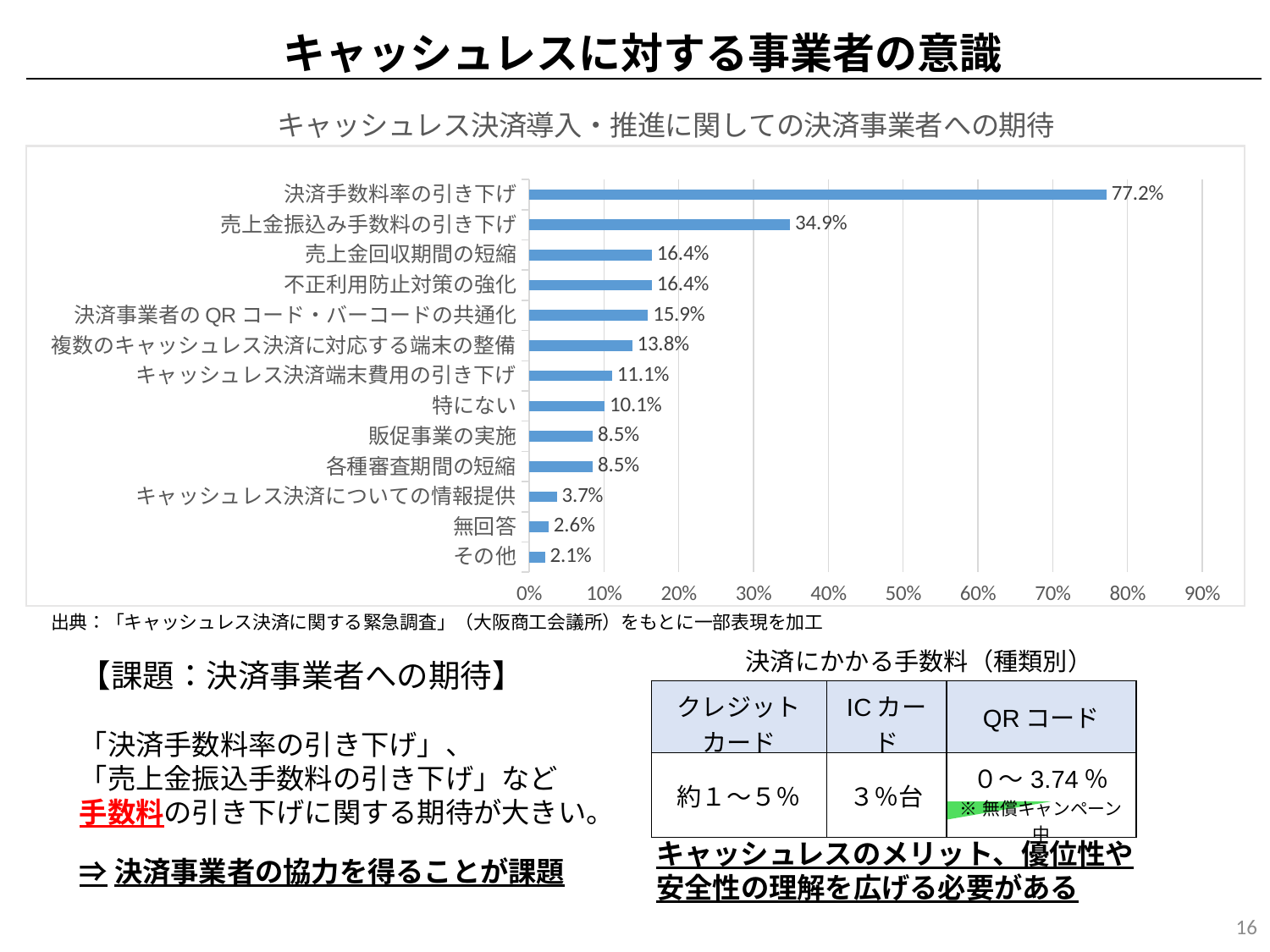

キャッシュレスに対する事業者の意識

### Chart: キャッシュレス決済導入・推進に関しての決済事業者への期待

| Category | 列1 |
|---|---|
| その他 | 0.021 |
| 無回答 | 0.026 |
| キャッシュレス決済についての情報提供 | 0.037 |
| 各種審査期間の短縮 | 0.085 |
| 販促事業の実施 | 0.085 |
| 特にない | 0.101 |
| キャッシュレス決済端末費用の引き下げ | 0.111 |
| 複数のキャッシュレス決済に対応する端末の整備 | 0.138 |
| 決済事業者のQRコード・バーコードの共通化 | 0.159 |
| 不正利用防止対策の強化 | 0.164 |
| 売上金回収期間の短縮 | 0.164 |
| 売上金振込み手数料の引き下げ | 0.349 |
| 決済手数料率の引き下げ | 0.772 |
出典：「キャッシュレス決済に関する緊急調査」（大阪商工会議所）をもとに一部表現を加工
決済にかかる手数料（種類別）
【課題：決済事業者への期待】

「決済手数料率の引き下げ」、
「売上金振込手数料の引き下げ」など
手数料の引き下げに関する期待が大きい。

⇒決済事業者の協力を得ることが課題
| クレジットカード | ICカード | QRコード |
| --- | --- | --- |
| 約１～５％ | ３％台 | ０～3.74％ ※無償キャンペーン中 |

キャッシュレスのメリット、優位性や安全性の理解を広げる必要がある
16